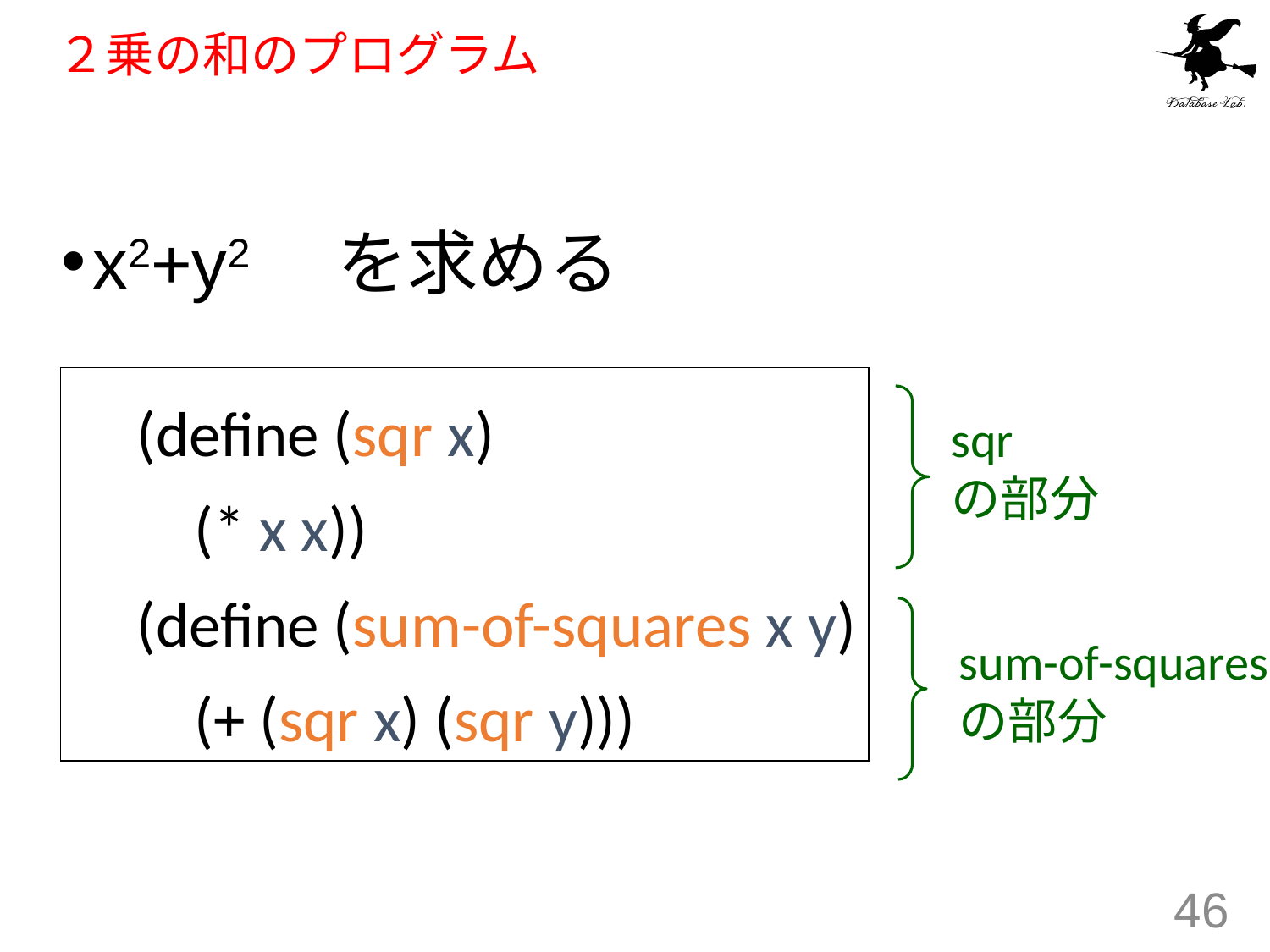

# ２乗の和のプログラム
x2+y2　を求める
(define (sqr x)
    (* x x))
(define (sum-of-squares x y)
    (+ (sqr x) (sqr y)))

sqr
の部分

sum-of-squares
の部分
46